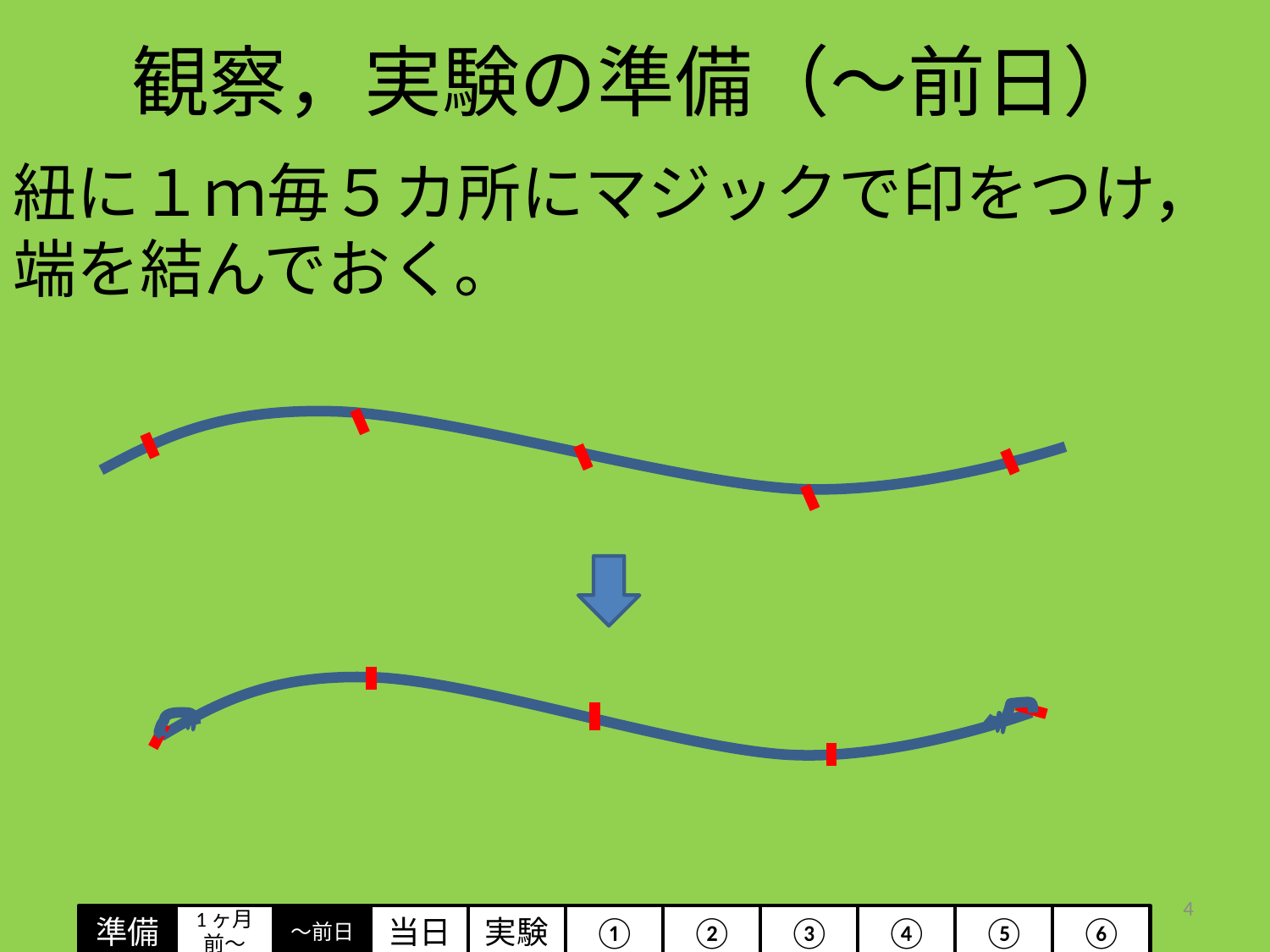

# 観察，実験の準備（～前日）
紐に１ｍ毎５カ所にマジックで印をつけ，端を結んでおく。

4
準備
1ヶ月
前～
～前日
実験
①
②
③
当日
④
⑤
⑥